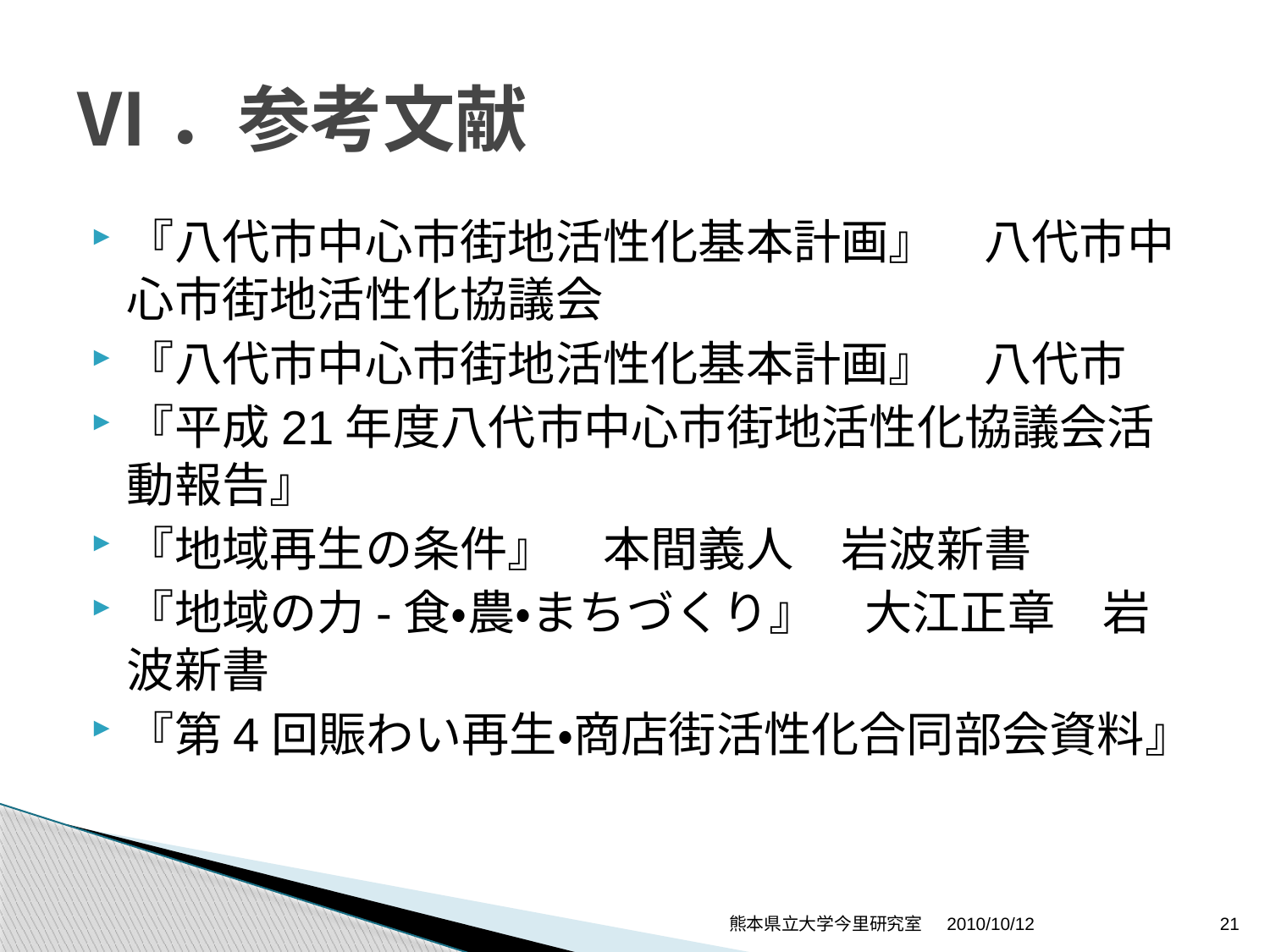

# Ⅵ．参考文献
『八代市中心市街地活性化基本計画』　八代市中心市街地活性化協議会
『八代市中心市街地活性化基本計画』　八代市
『平成21年度八代市中心市街地活性化協議会活動報告』
『地域再生の条件』　本間義人　岩波新書
『地域の力-食・農・まちづくり』　大江正章　岩波新書
『第4回賑わい再生・商店街活性化合同部会資料』

熊本県立大学今里研究室
2010/10/12
21